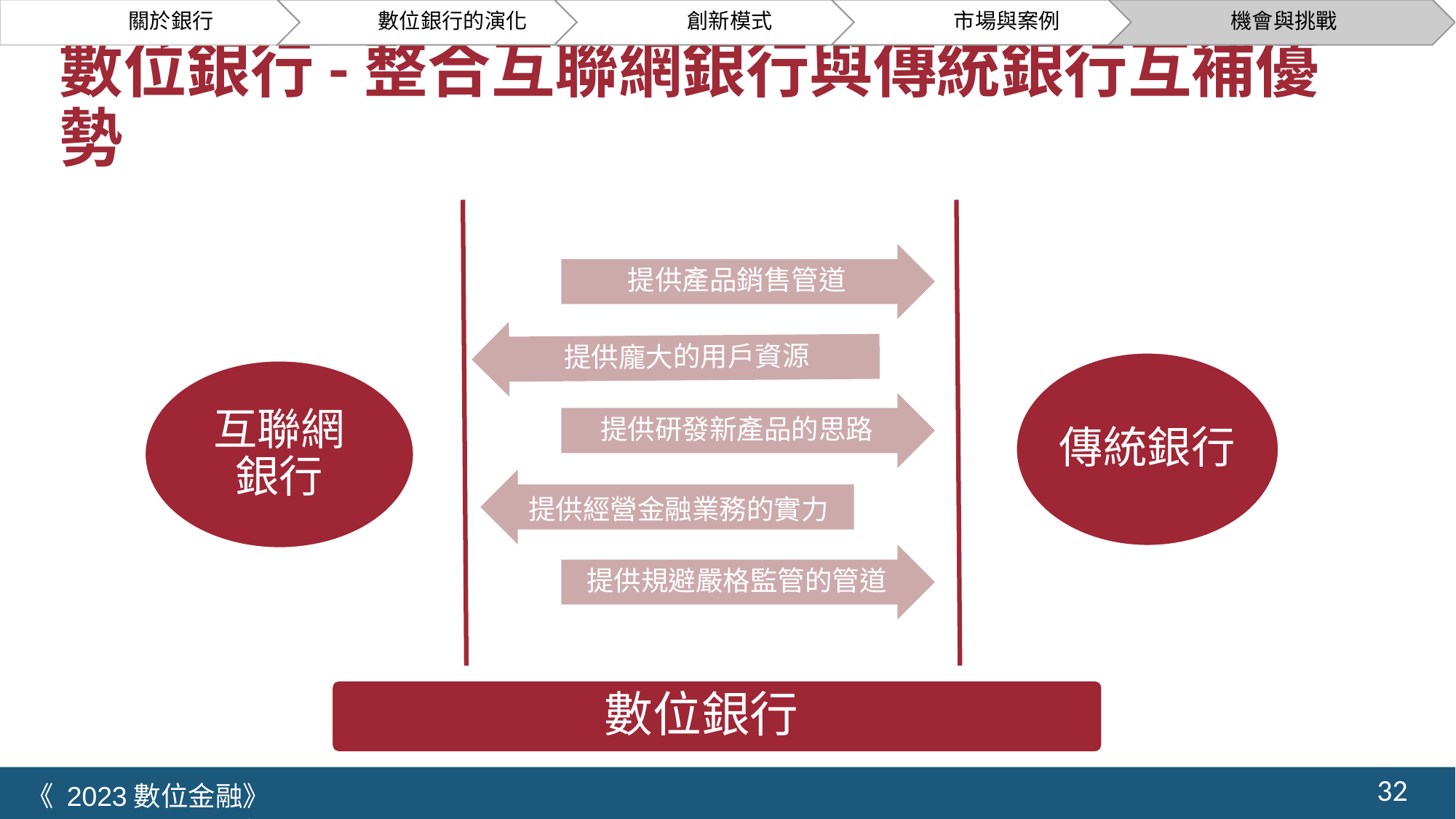

關於銀行

數位銀行的演化

創新模式

市場與案例

機會與挑戰
# 數位銀行-整合互聯網銀行與傳統銀行互補優勢

提供產品銷售管道

提供龐大的用戶資源

傳統銀行
互聯網
銀行

提供研發新產品的思路

提供經營金融業務的實力

提供規避嚴格監管的管道

數位銀行
32
《 2023數位金融》                                                                                                                                             	NYCU.IIM.IEBI Lab